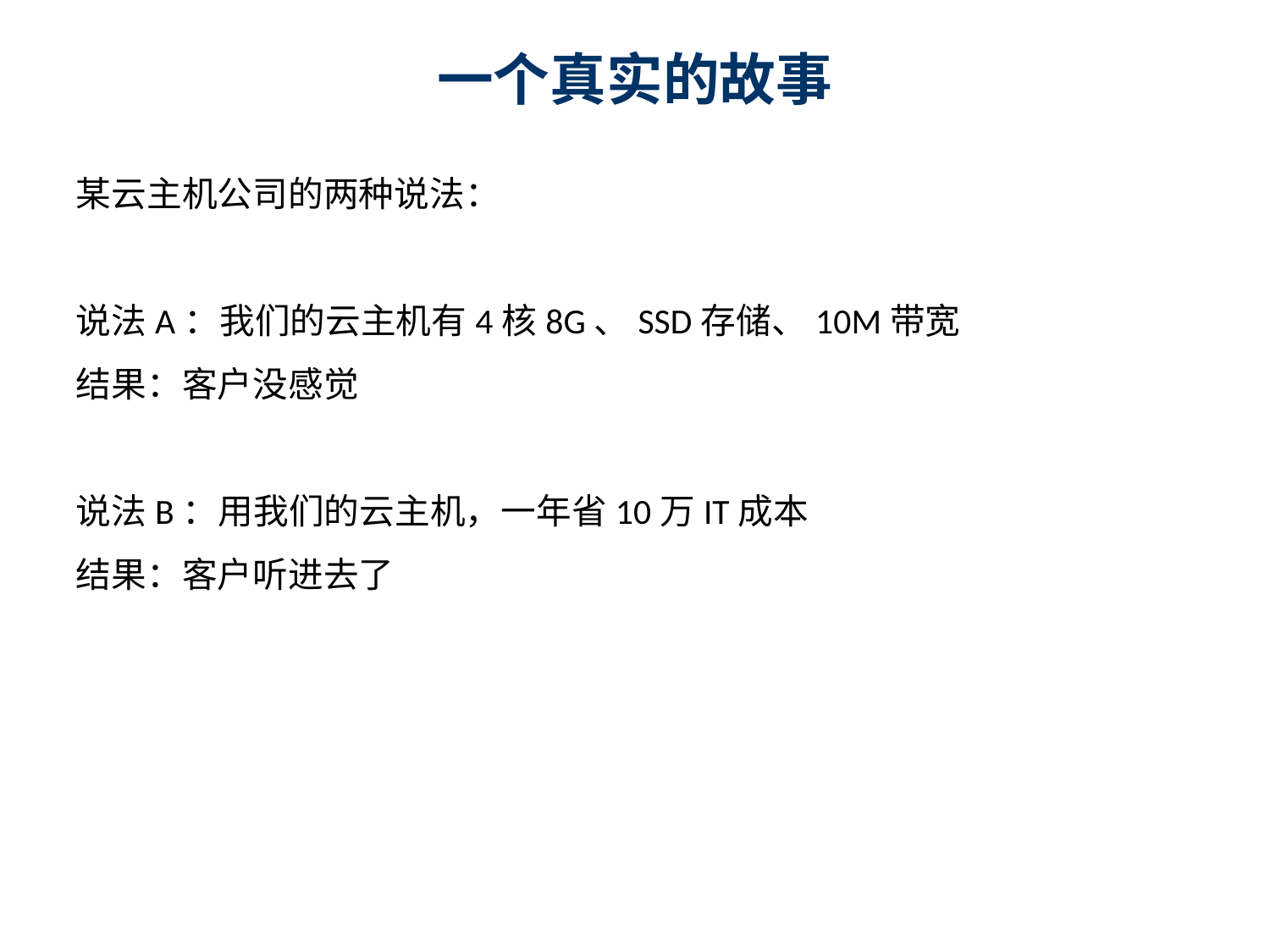

一个真实的故事
某云主机公司的两种说法：

说法A：我们的云主机有4核8G、SSD存储、10M带宽
结果：客户没感觉

说法B：用我们的云主机，一年省10万IT成本
结果：客户听进去了